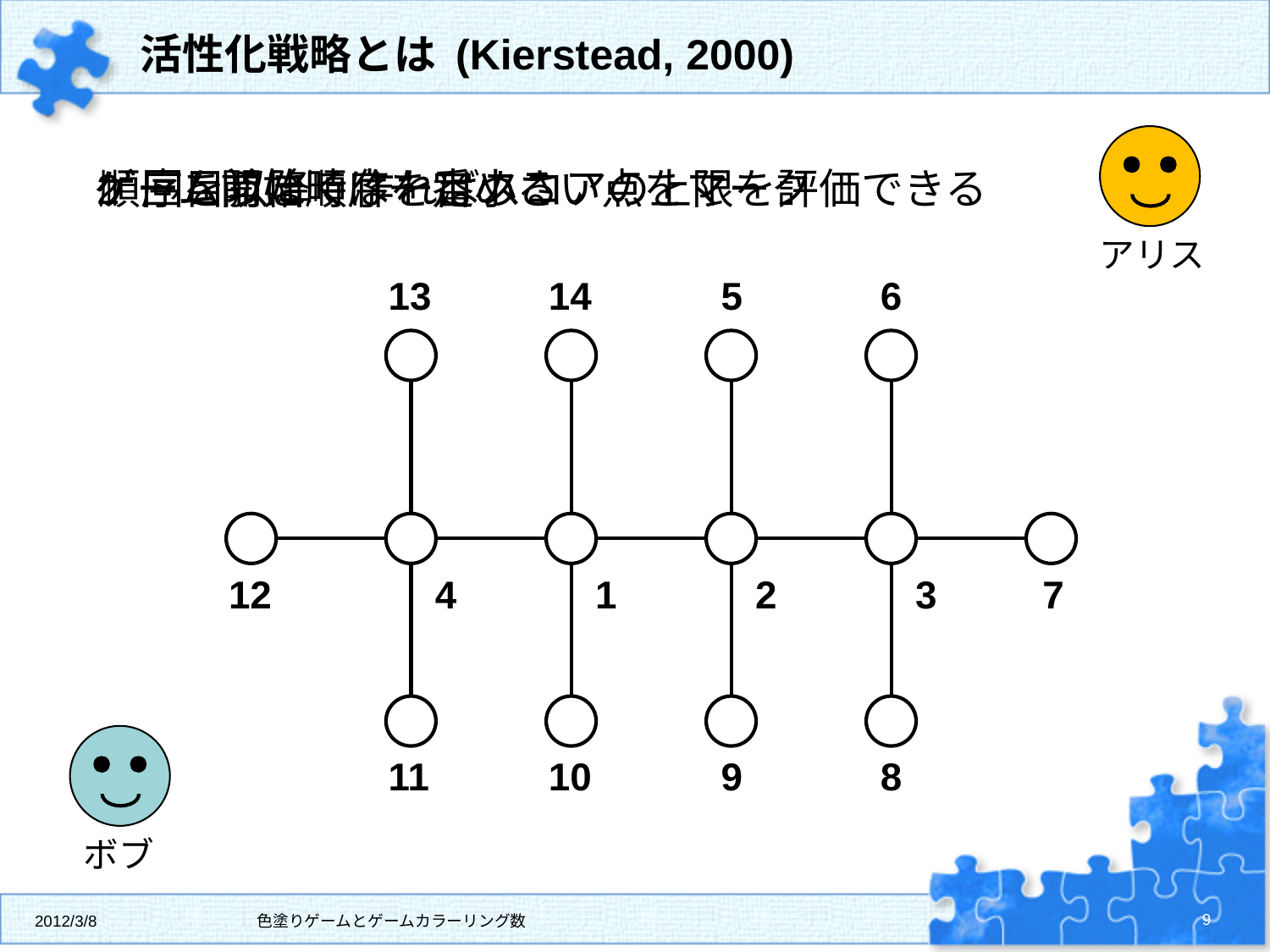

# 活性化戦略とは (Kierstead, 2000)

ゲーム開始時は一番小さい点をマーク
2 回目以降
ゲーム前に順序を定める
順序をうまく作ればスコアの上限を評価できる
アリス
6
5
13
14

7
3
2
4
12
1

9
10
11
8
ボブ
2012/3/8
色塗りゲームとゲームカラーリング数
9